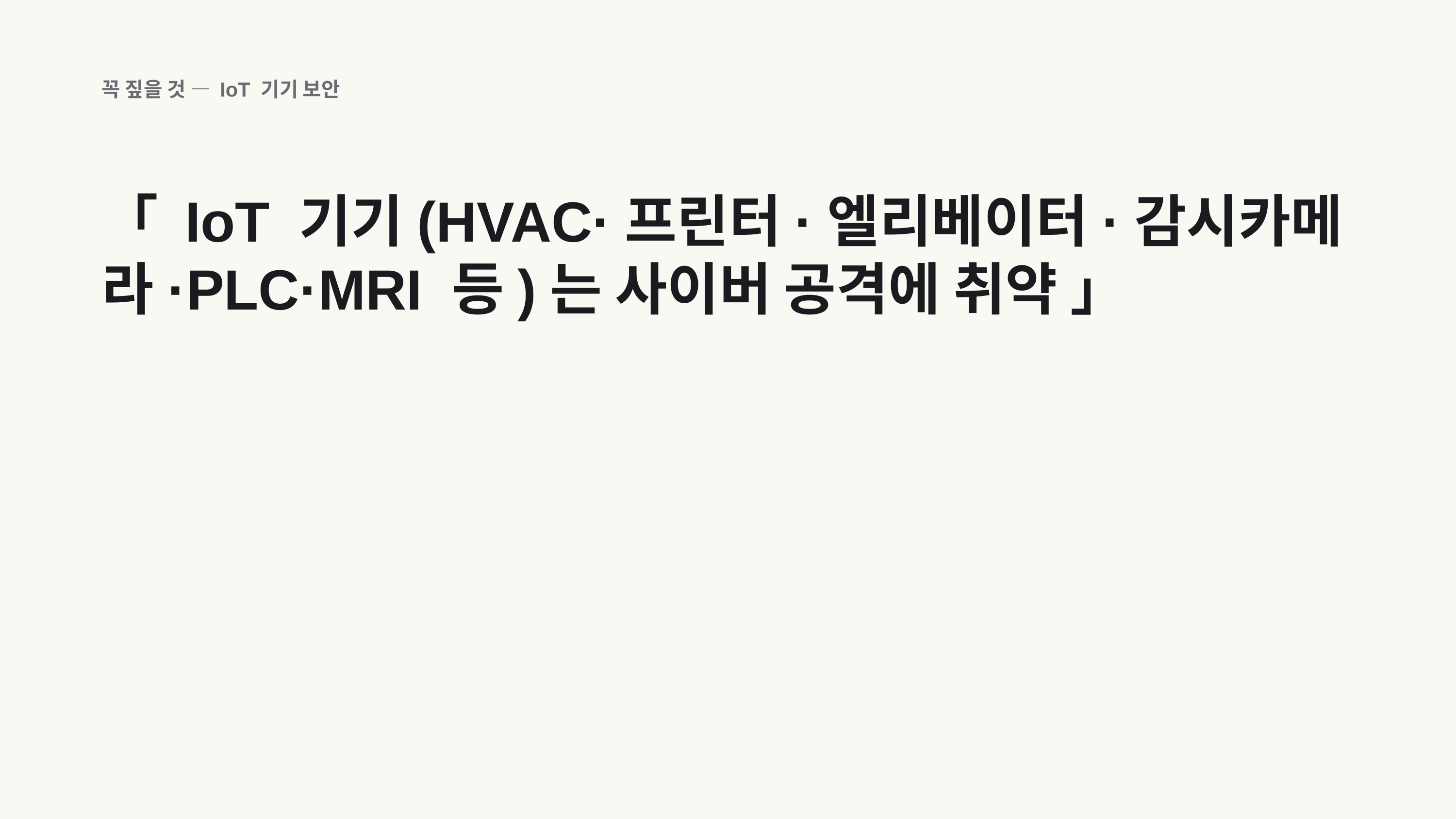

꼭 짚을 것 — IoT 기기 보안
「 IoT 기기(HVAC·프린터·엘리베이터·감시카메라·PLC·MRI 등)는 사이버 공격에 취약 」